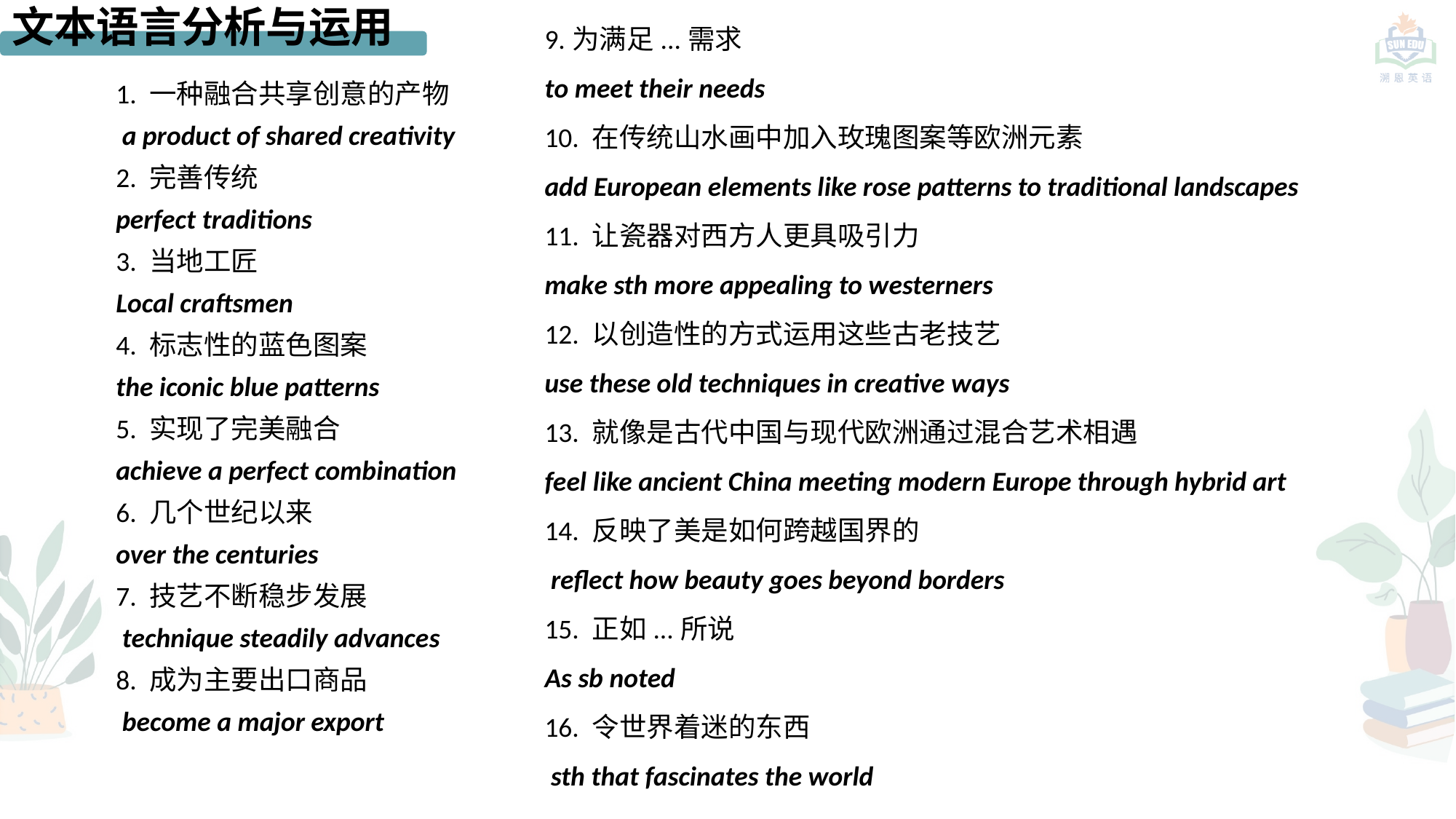

9.为满足...需求
to meet their needs
10. 在传统山水画中加入玫瑰图案等欧洲元素
add European elements like rose patterns to traditional landscapes
11. 让瓷器对西方人更具吸引力
make sth more appealing to westerners
12. 以创造性的方式运用这些古老技艺
use these old techniques in creative ways
13. 就像是古代中国与现代欧洲通过混合艺术相遇
feel like ancient China meeting modern Europe through hybrid art
14. 反映了美是如何跨越国界的
 reflect how beauty goes beyond borders
15. 正如...所说
As sb noted
16. 令世界着迷的东西
 sth that fascinates the world
文本语言分析与运用
1. 一种融合共享创意的产物
 a product of shared creativity
2. 完善传统
perfect traditions
3. 当地工匠
Local craftsmen
4. 标志性的蓝色图案
the iconic blue patterns
5. 实现了完美融合
achieve a perfect combination
6. 几个世纪以来
over the centuries
7. 技艺不断稳步发展
 technique steadily advances
8. 成为主要出口商品
 become a major export